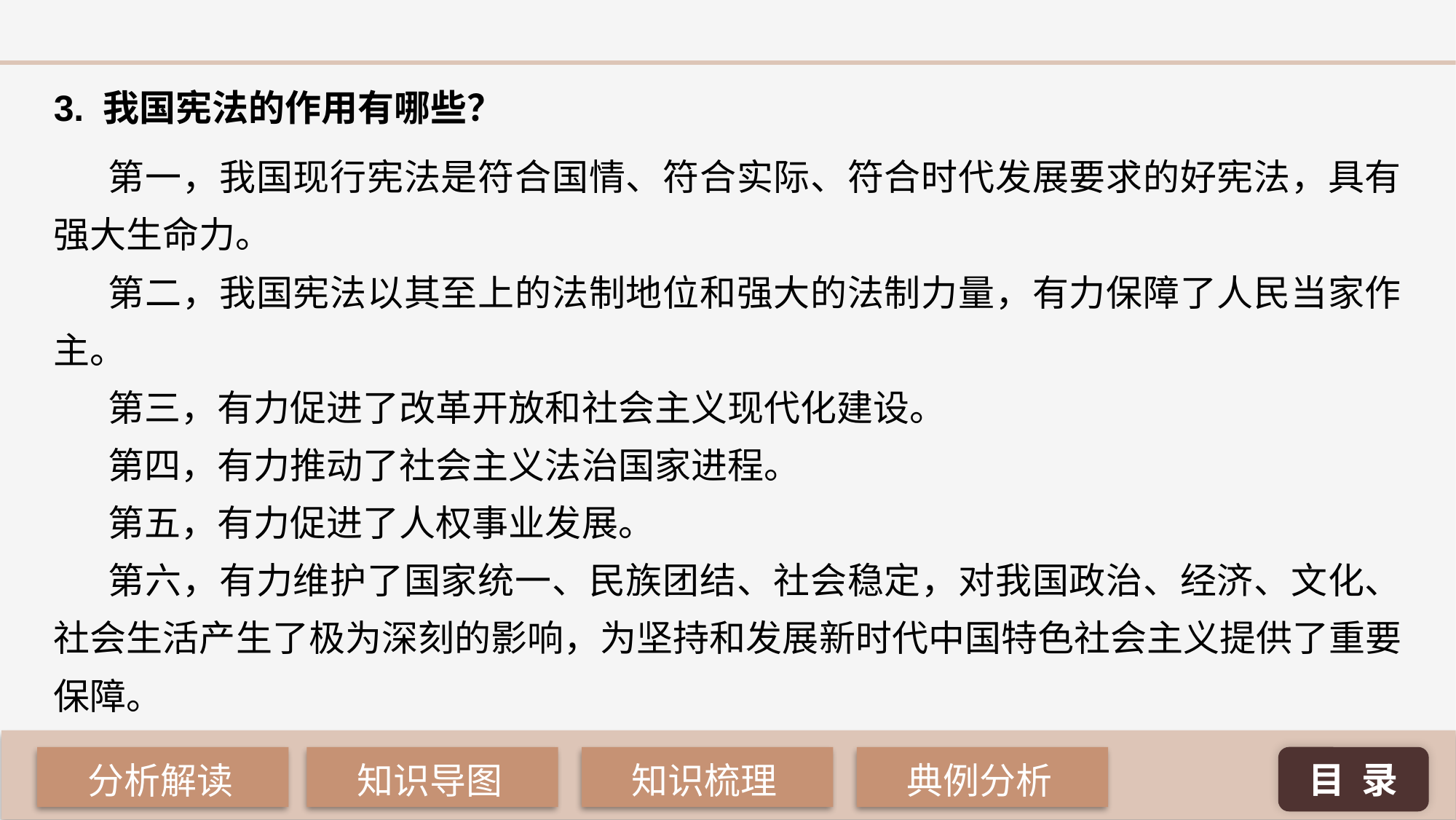

3. 我国宪法的作用有哪些？
第一，我国现行宪法是符合国情、符合实际、符合时代发展要求的好宪法，具有强大生命力。
第二，我国宪法以其至上的法制地位和强大的法制力量，有力保障了人民当家作主。
第三，有力促进了改革开放和社会主义现代化建设。
第四，有力推动了社会主义法治国家进程。
第五，有力促进了人权事业发展。
第六，有力维护了国家统一、民族团结、社会稳定，对我国政治、经济、文化、社会生活产生了极为深刻的影响，为坚持和发展新时代中国特色社会主义提供了重要保障。